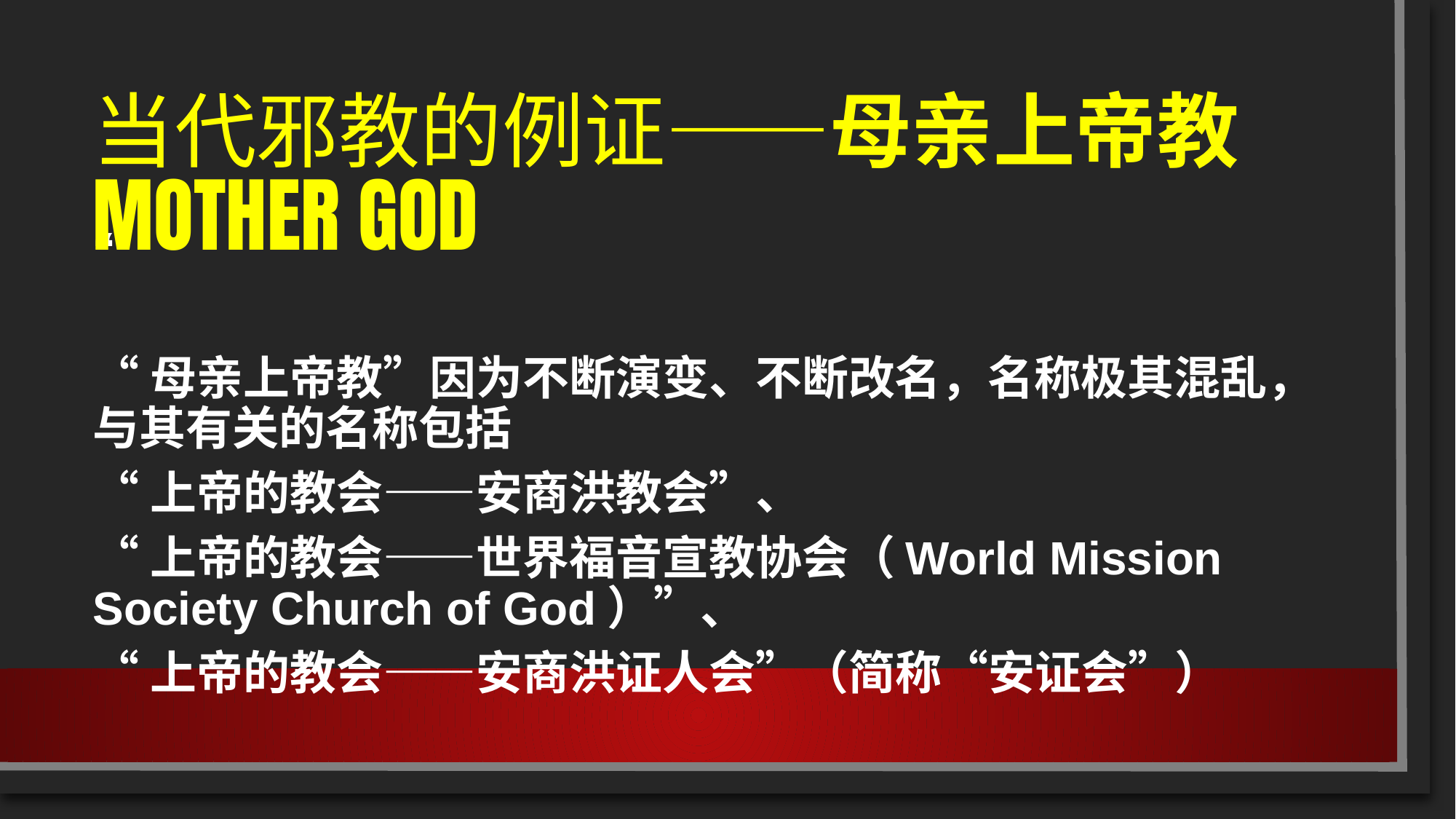

# 当代邪教的例证——母亲上帝教 MOTHER GOD
“

“母亲上帝教”因为不断演变、不断改名，名称极其混乱，与其有关的名称包括
“上帝的教会——安商洪教会”、
“上帝的教会——世界福音宣教协会（World Mission Society Church of God）”、
“上帝的教会——安商洪证人会”（简称“安证会”）